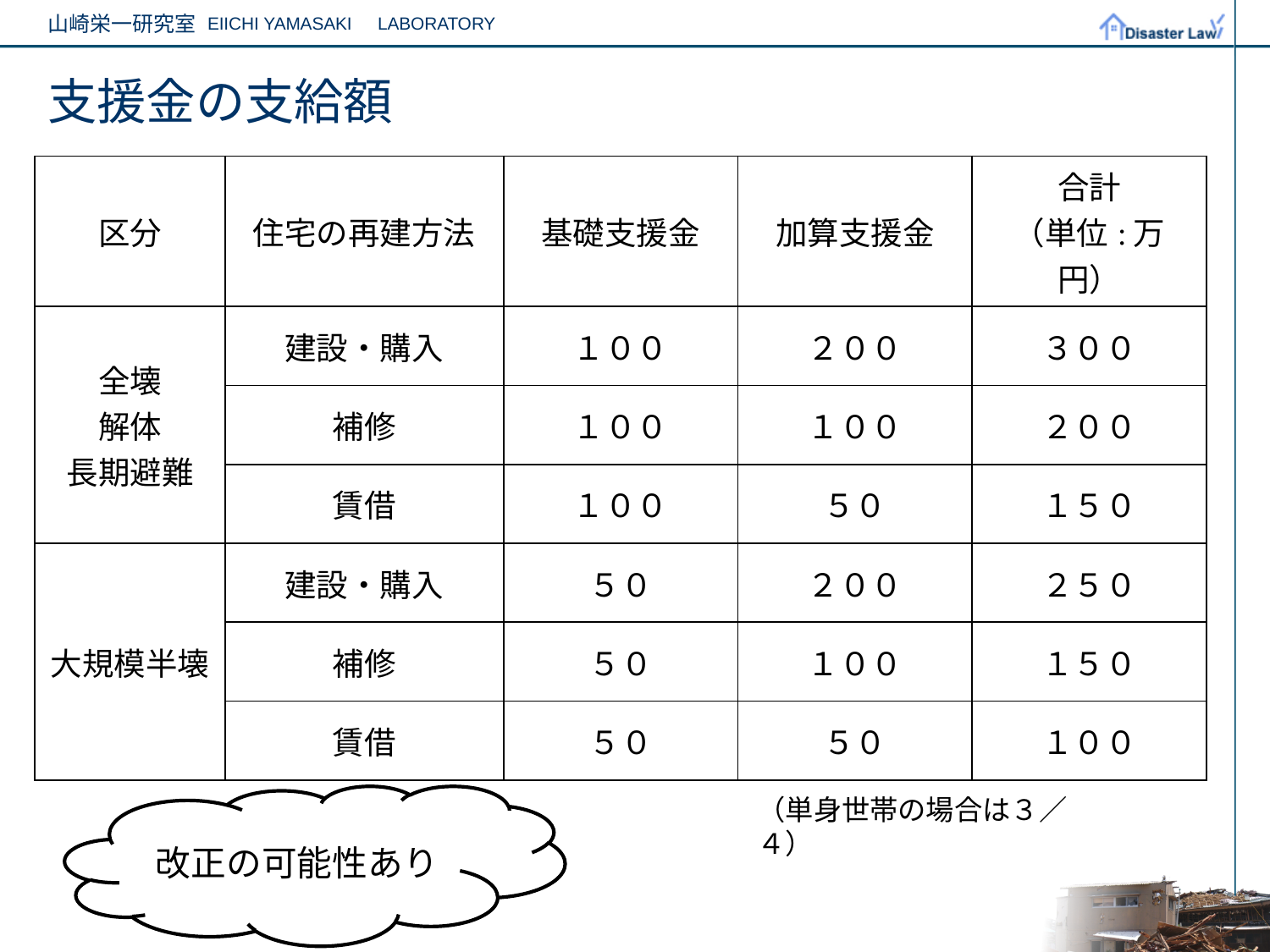

# 支援金の支給額
| 区分 | 住宅の再建方法 | 基礎支援金 | 加算支援金 | 合計 （単位:万円） |
| --- | --- | --- | --- | --- |
| 全壊 解体 長期避難 | 建設・購入 | １００ | ２００ | ３００ |
|  | 補修 | １００ | １００ | ２００ |
|  | 賃借 | １００ | ５０ | １５０ |
| 大規模半壊 | 建設・購入 | ５０ | ２００ | ２５０ |
|  | 補修 | ５０ | １００ | １５０ |
|  | 賃借 | ５０ | ５０ | １００ |
改正の可能性あり
（単身世帯の場合は３／４）